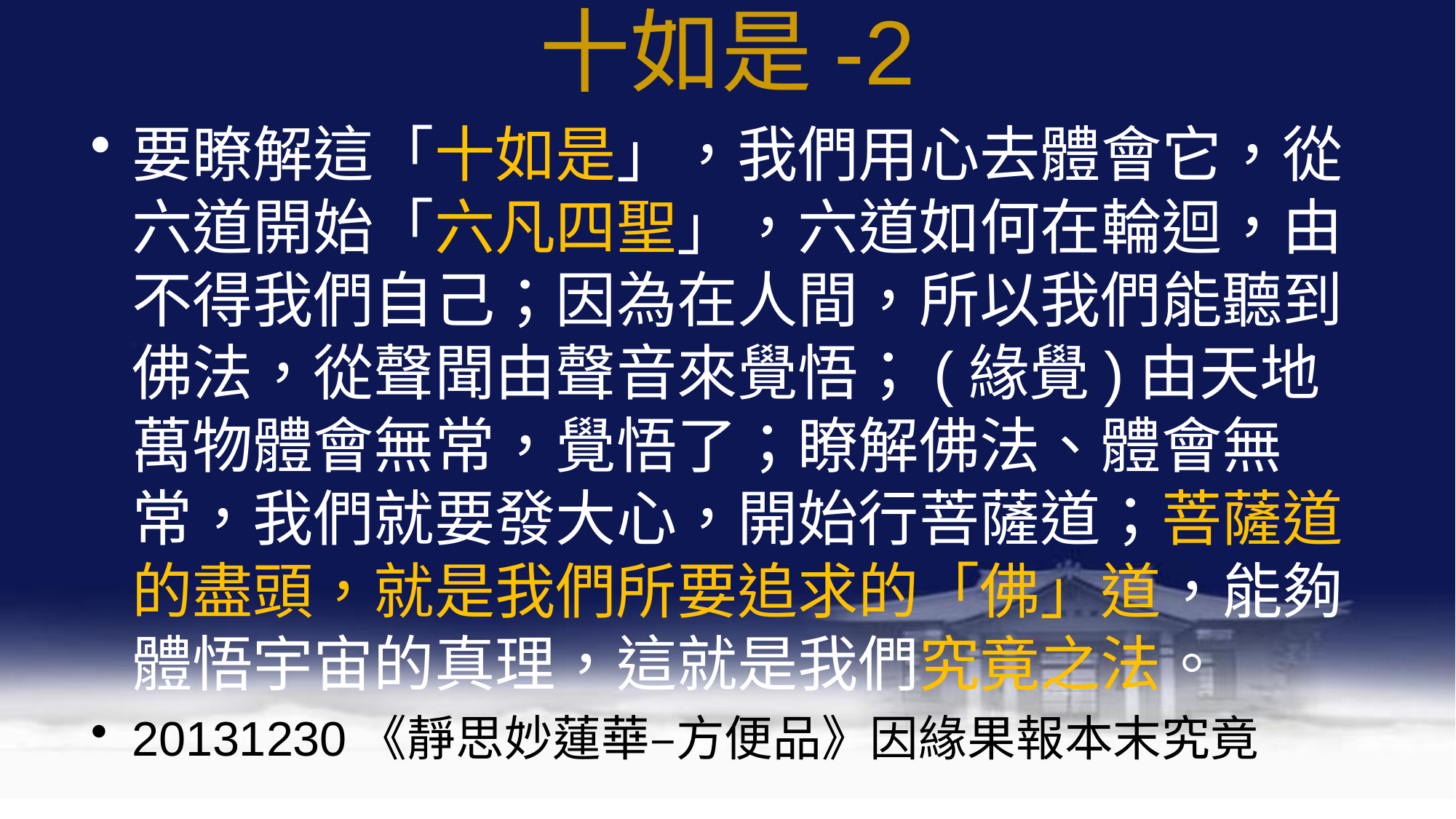

# 十如是-2
要瞭解這「十如是」，我們用心去體會它，從六道開始「六凡四聖」，六道如何在輪迴，由不得我們自己；因為在人間，所以我們能聽到佛法，從聲聞由聲音來覺悟；(緣覺)由天地萬物體會無常，覺悟了；瞭解佛法、體會無常，我們就要發大心，開始行菩薩道；菩薩道的盡頭，就是我們所要追求的「佛」道，能夠體悟宇宙的真理，這就是我們究竟之法。
20131230《靜思妙蓮華–方便品》因緣果報本末究竟